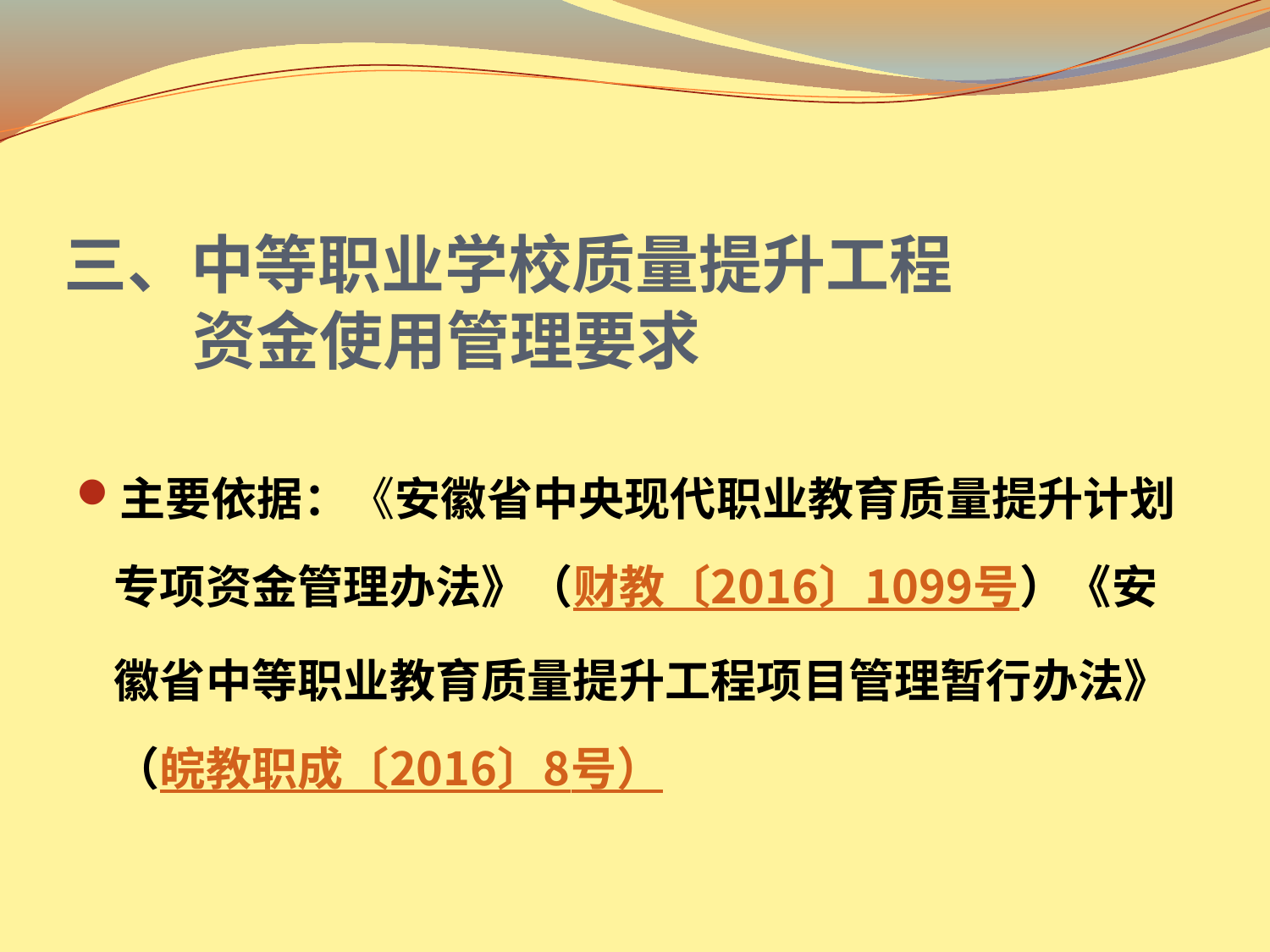

# 三、中等职业学校质量提升工程 资金使用管理要求
主要依据：《安徽省中央现代职业教育质量提升计划专项资金管理办法》（财教〔2016〕1099号）《安徽省中等职业教育质量提升工程项目管理暂行办法》（皖教职成〔2016〕8号）